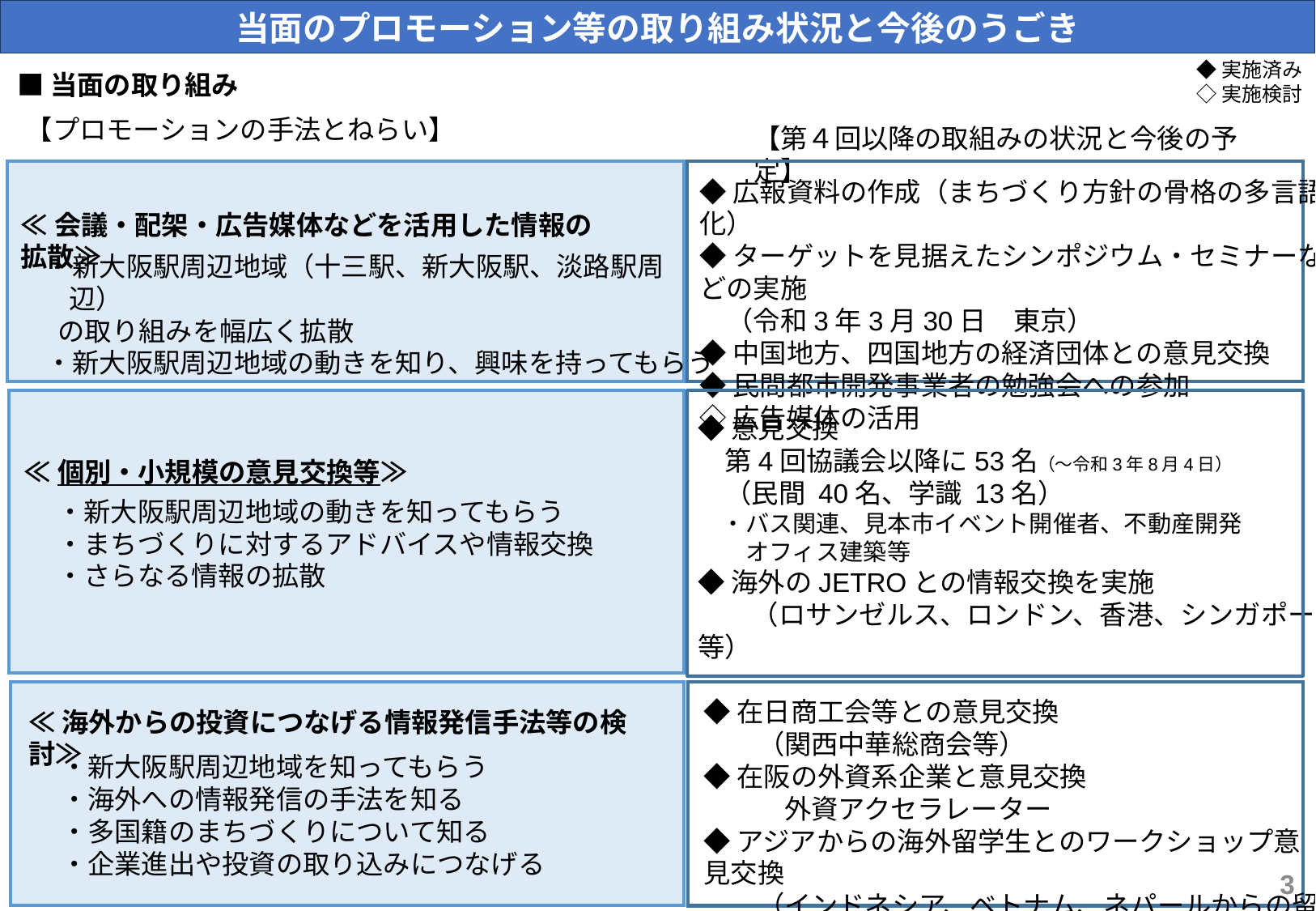

当面のプロモーション等の取り組み状況と今後のうごき
◆実施済み
◇実施検討
■当面の取り組み
【プロモーションの手法とねらい】
【第４回以降の取組みの状況と今後の予定】

◆広報資料の作成（まちづくり方針の骨格の多言語化）
◆ターゲットを見据えたシンポジウム・セミナーなどの実施
　（令和3年3月30日　東京）
◆中国地方、四国地方の経済団体との意見交換
◆民間都市開発事業者の勉強会への参加
◇広告媒体の活用
≪会議・配架・広告媒体などを活用した情報の拡散≫
・新大阪駅周辺地域（十三駅、新大阪駅、淡路駅周辺）
 の取り組みを幅広く拡散
・新大阪駅周辺地域の動きを知り、興味を持ってもらう

◆意見交換
　第4回協議会以降に53名（～令和3年8月4日）
　（民間 40名、学識 13名）
　・バス関連、見本市イベント開催者、不動産開発
　　オフィス建築等
◆海外のJETROとの情報交換を実施
　　（ロサンゼルス、ロンドン、香港、シンガポール等）
≪個別・小規模の意見交換等≫
　 ・新大阪駅周辺地域の動きを知ってもらう
　 ・まちづくりに対するアドバイスや情報交換
　 ・さらなる情報の拡散

◆在日商工会等との意見交換
　　（関西中華総商会等）
◆在阪の外資系企業と意見交換
　　　外資アクセラレーター
◆アジアからの海外留学生とのワークショップ意見交換
　　（インドネシア、ベトナム、ネパールからの留学生）
≪海外からの投資につなげる情報発信手法等の検討≫
　・新大阪駅周辺地域を知ってもらう
　・海外への情報発信の手法を知る
　・多国籍のまちづくりについて知る
　・企業進出や投資の取り込みにつなげる

3